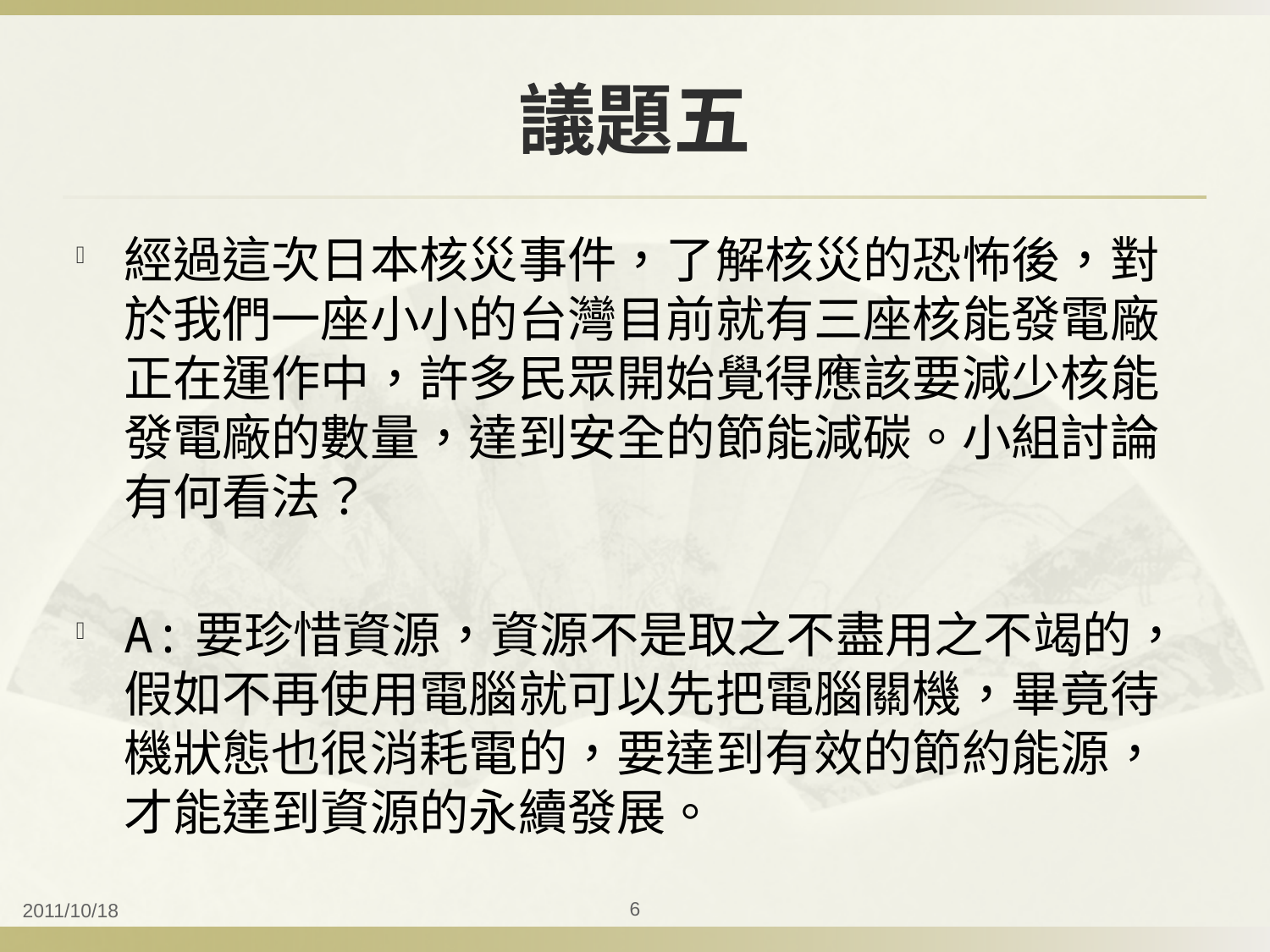

# 議題五
經過這次日本核災事件，了解核災的恐怖後，對於我們一座小小的台灣目前就有三座核能發電廠正在運作中，許多民眾開始覺得應該要減少核能發電廠的數量，達到安全的節能減碳。小組討論有何看法？

A:要珍惜資源，資源不是取之不盡用之不竭的，假如不再使用電腦就可以先把電腦關機，畢竟待機狀態也很消耗電的，要達到有效的節約能源，才能達到資源的永續發展。

2011/10/18
6